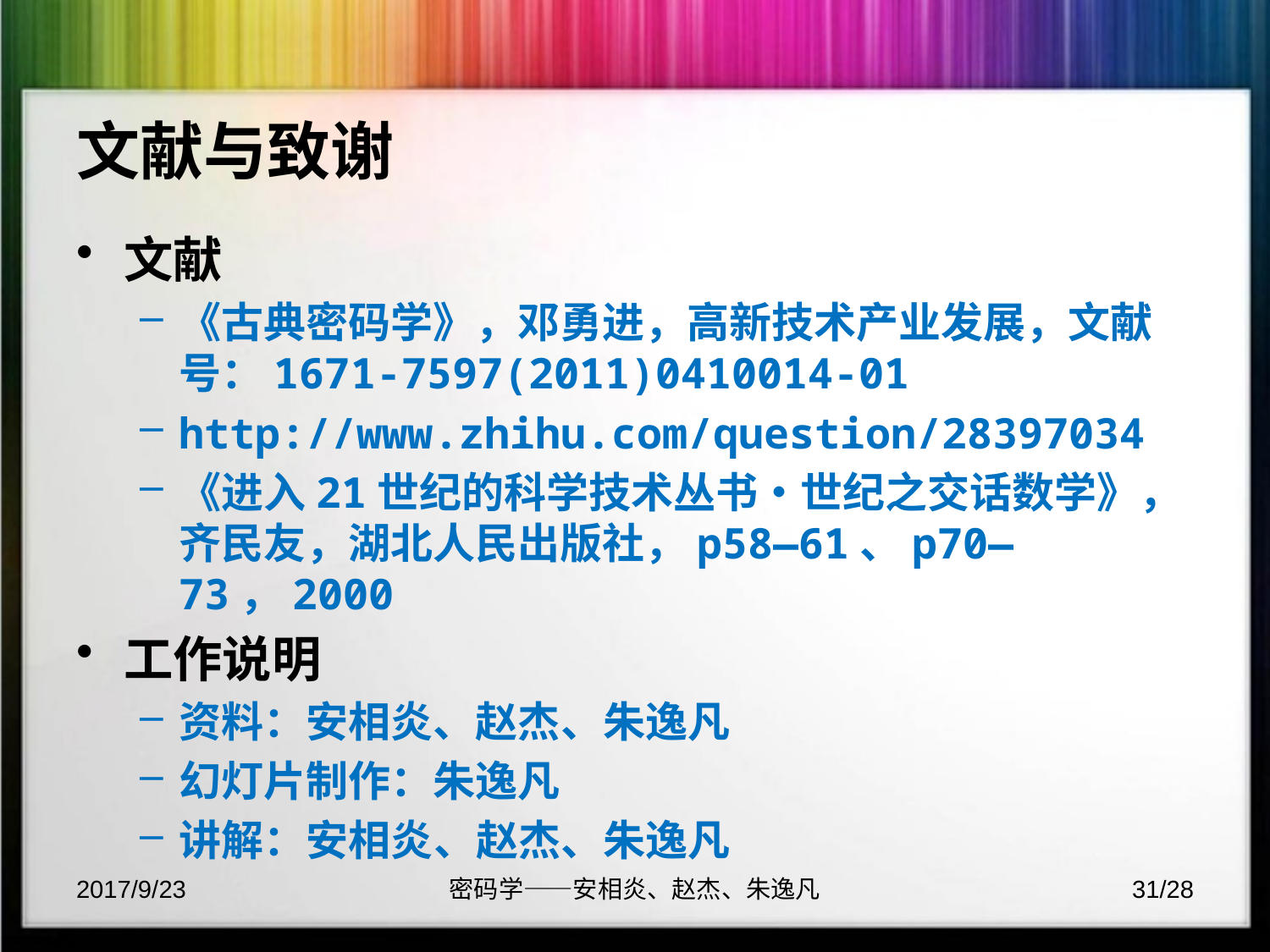

# 文献与致谢
文献
《古典密码学》，邓勇进，高新技术产业发展，文献号：1671-7597(2011)0410014-01
http://www.zhihu.com/question/28397034
《进入21世纪的科学技术丛书・世纪之交话数学》，齐民友，湖北人民出版社，p58—61、p70—73，2000
工作说明
资料：安相炎、赵杰、朱逸凡
幻灯片制作：朱逸凡
讲解：安相炎、赵杰、朱逸凡

2017/9/23
密码学——安相炎、赵杰、朱逸凡
31/28